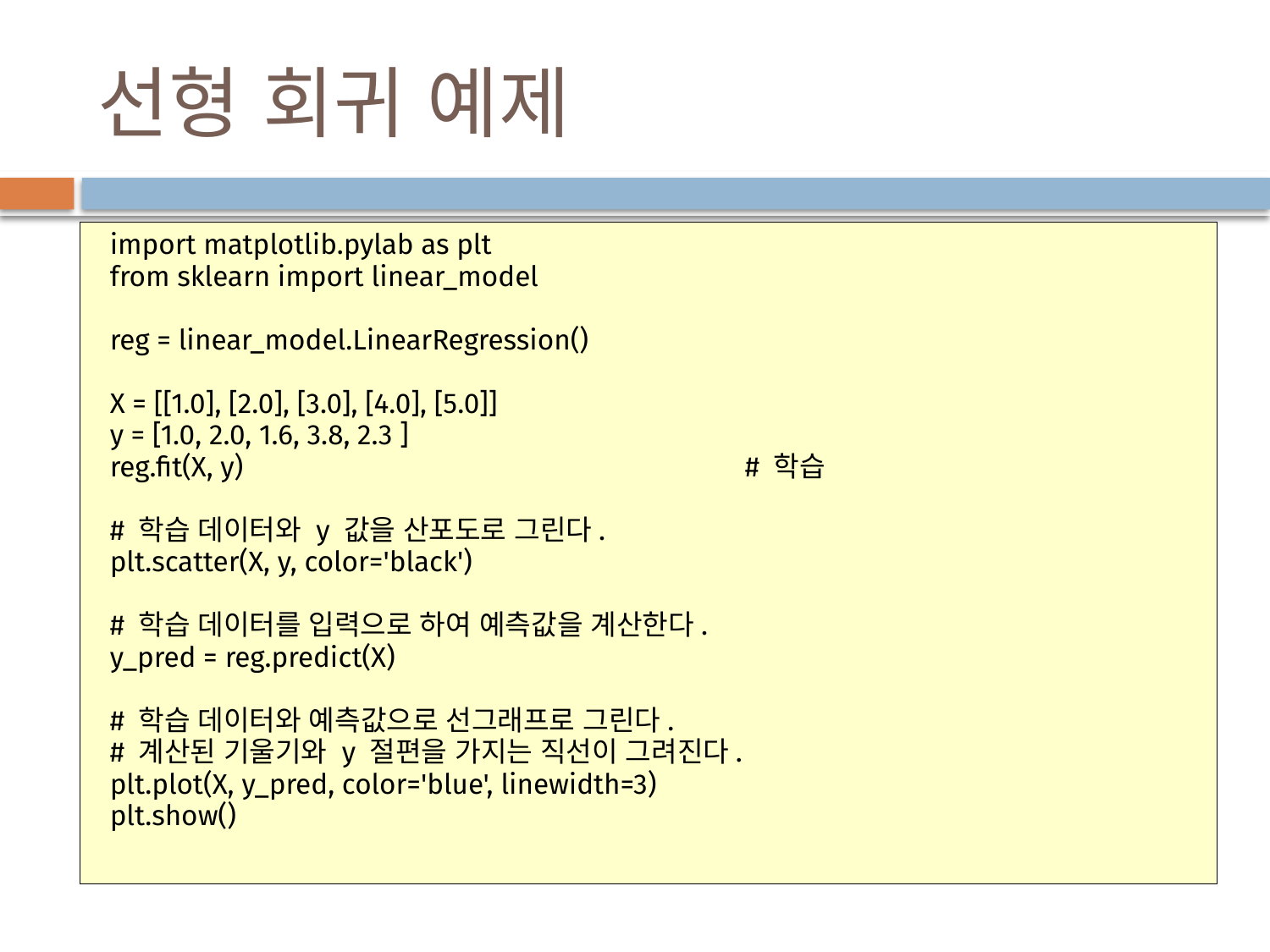

# 선형 회귀 예제
import matplotlib.pylab as plt
from sklearn import linear_model

reg = linear_model.LinearRegression()

X = [[1.0], [2.0], [3.0], [4.0], [5.0]]
y = [1.0, 2.0, 1.6, 3.8, 2.3 ]
reg.fit(X, y)				# 학습

# 학습 데이터와 y 값을 산포도로 그린다.
plt.scatter(X, y, color='black')

# 학습 데이터를 입력으로 하여 예측값을 계산한다.
y_pred = reg.predict(X)

# 학습 데이터와 예측값으로 선그래프로 그린다.
# 계산된 기울기와 y 절편을 가지는 직선이 그려진다.
plt.plot(X, y_pred, color='blue', linewidth=3)
plt.show()